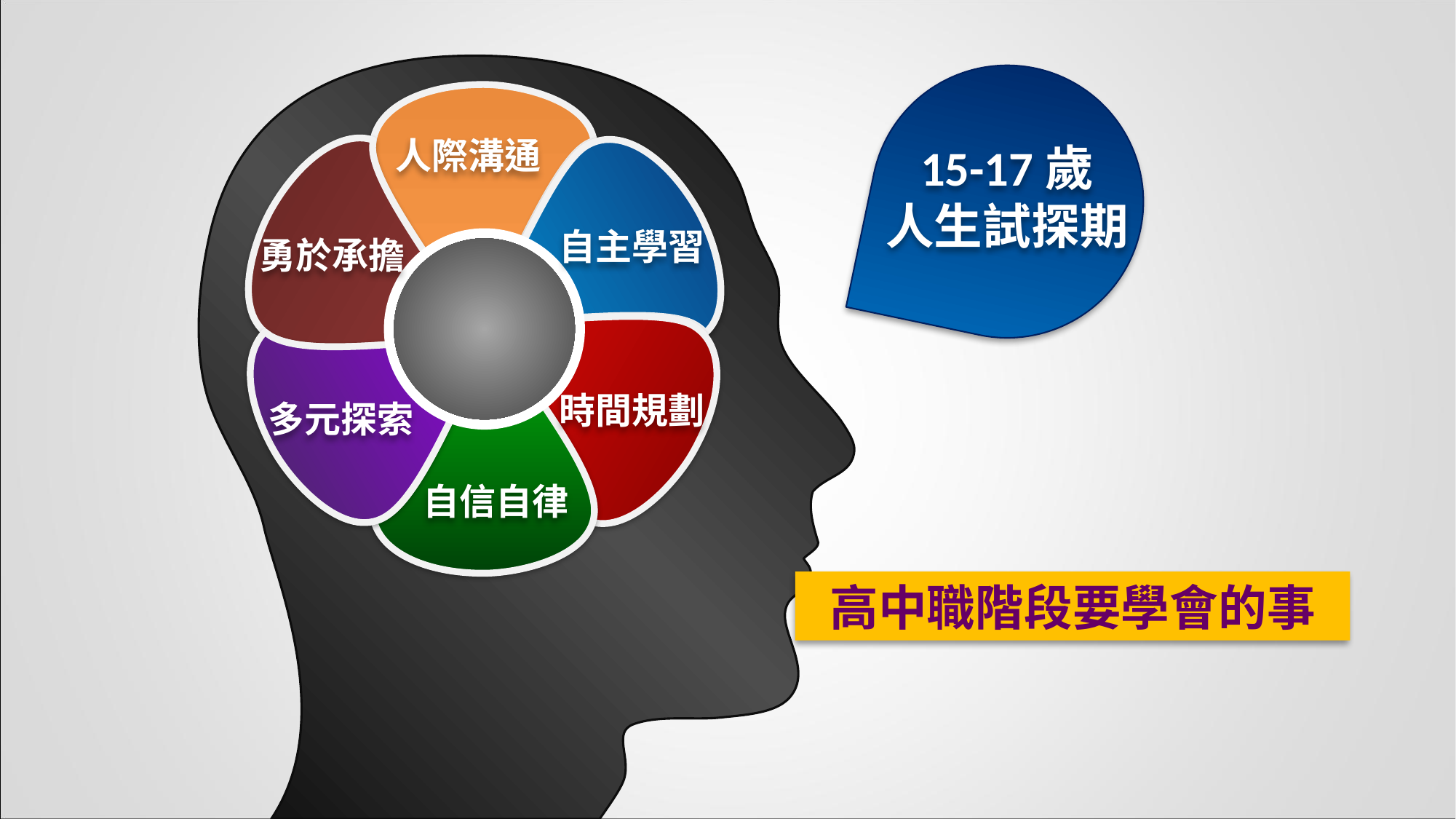

人際溝通
15-17歲
人生試探期
自主學習
勇於承擔
時間規劃
多元探索
自信自律
高中職階段要學會的事